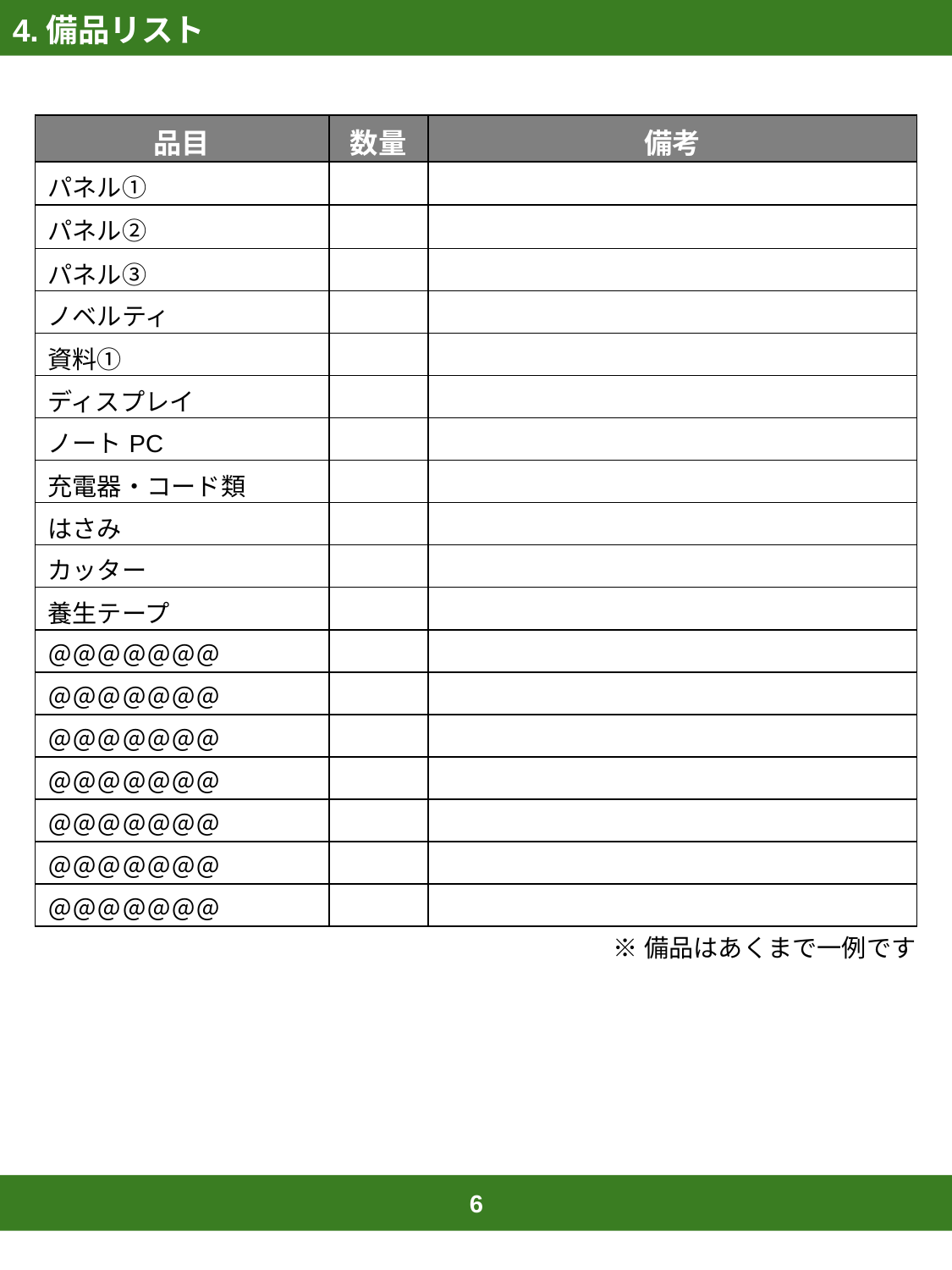

4.備品リスト
| 品目 | 数量 | 備考 |
| --- | --- | --- |
| パネル① |  |  |
| パネル② |  |  |
| パネル③ |  |  |
| ノベルティ |  |  |
| 資料① |  |  |
| ディスプレイ |  |  |
| ノートPC |  |  |
| 充電器・コード類 |  |  |
| はさみ |  |  |
| カッター |  |  |
| 養生テープ |  |  |
| ＠＠＠＠＠＠＠ |  |  |
| ＠＠＠＠＠＠＠ |  |  |
| ＠＠＠＠＠＠＠ |  |  |
| ＠＠＠＠＠＠＠ |  |  |
| ＠＠＠＠＠＠＠ |  |  |
| ＠＠＠＠＠＠＠ |  |  |
| ＠＠＠＠＠＠＠ |  |  |
※備品はあくまで一例です

6